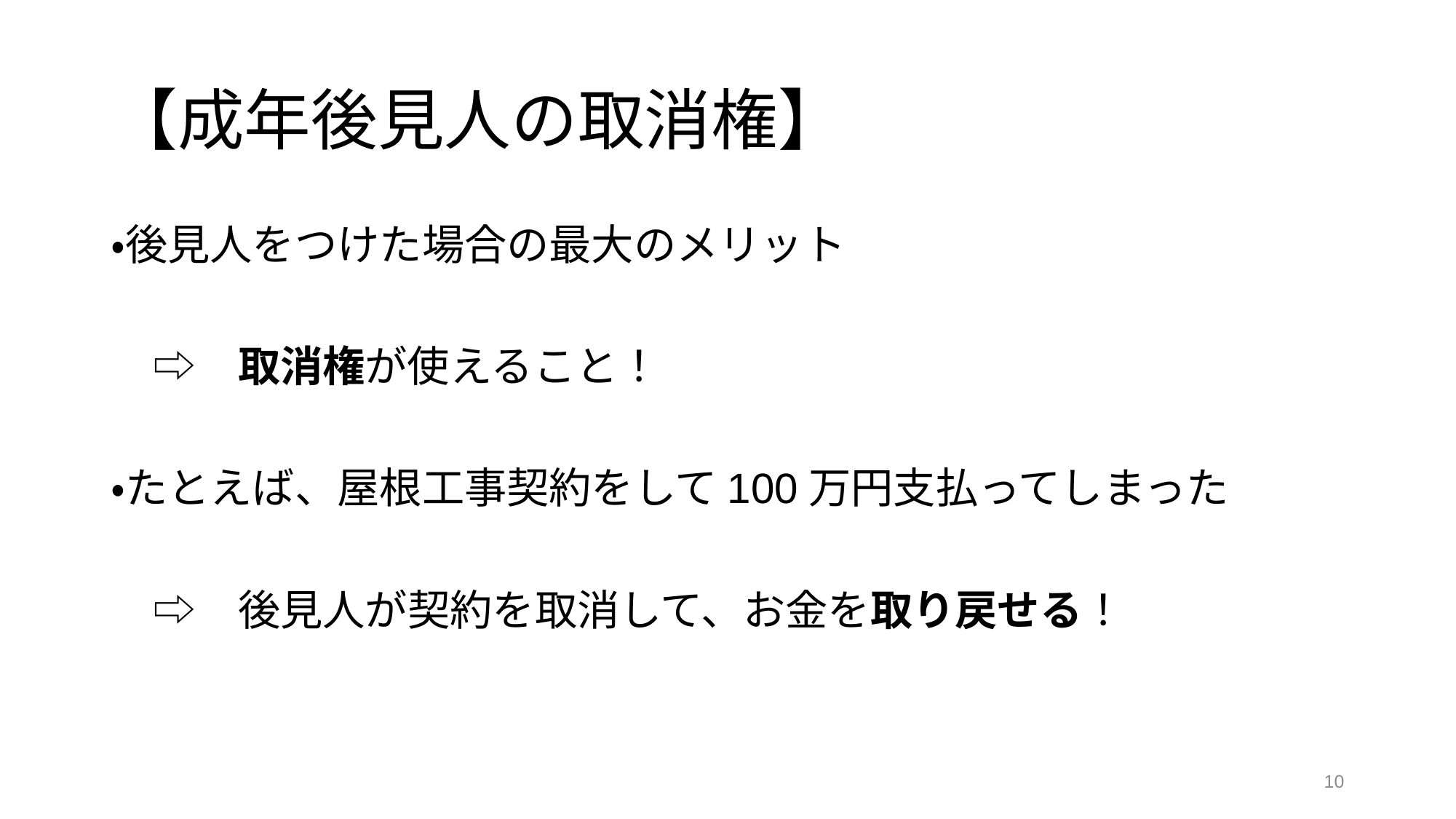

# 【成年後見人の取消権】
・後見人をつけた場合の最大のメリット

　⇨　取消権が使えること！

・たとえば、屋根工事契約をして100万円支払ってしまった

　⇨　後見人が契約を取消して、お金を取り戻せる！

10